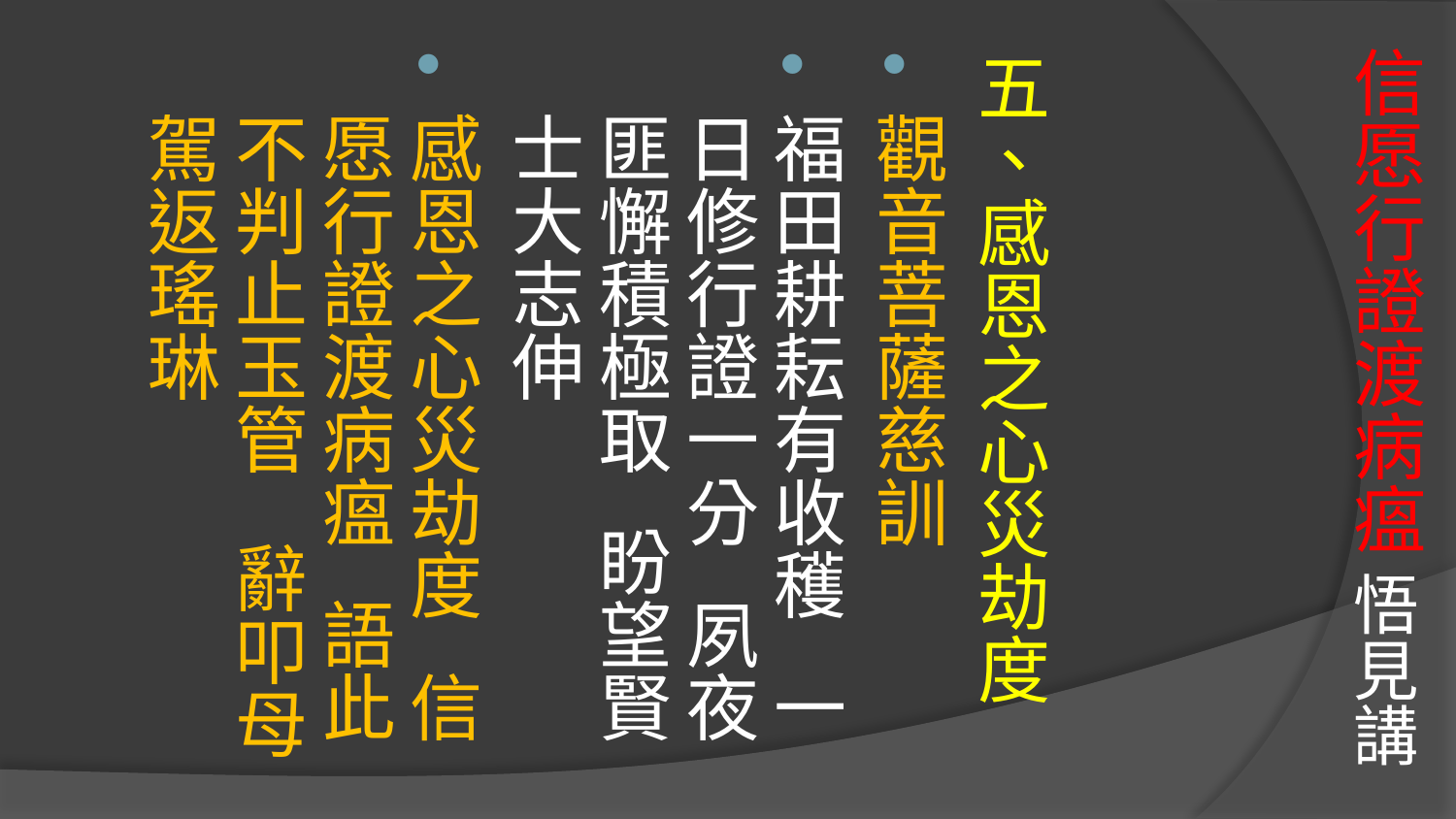

# 信愿行證渡病瘟 悟見講
五、感恩之心災劫度
觀音菩薩慈訓
福田耕耘有收穫   一日修行證一分   夙夜匪懈積極取   盼望賢士大志伸
感恩之心災劫度   信愿行證渡病瘟   語此不判止玉管    辭叩母駕返瑤琳